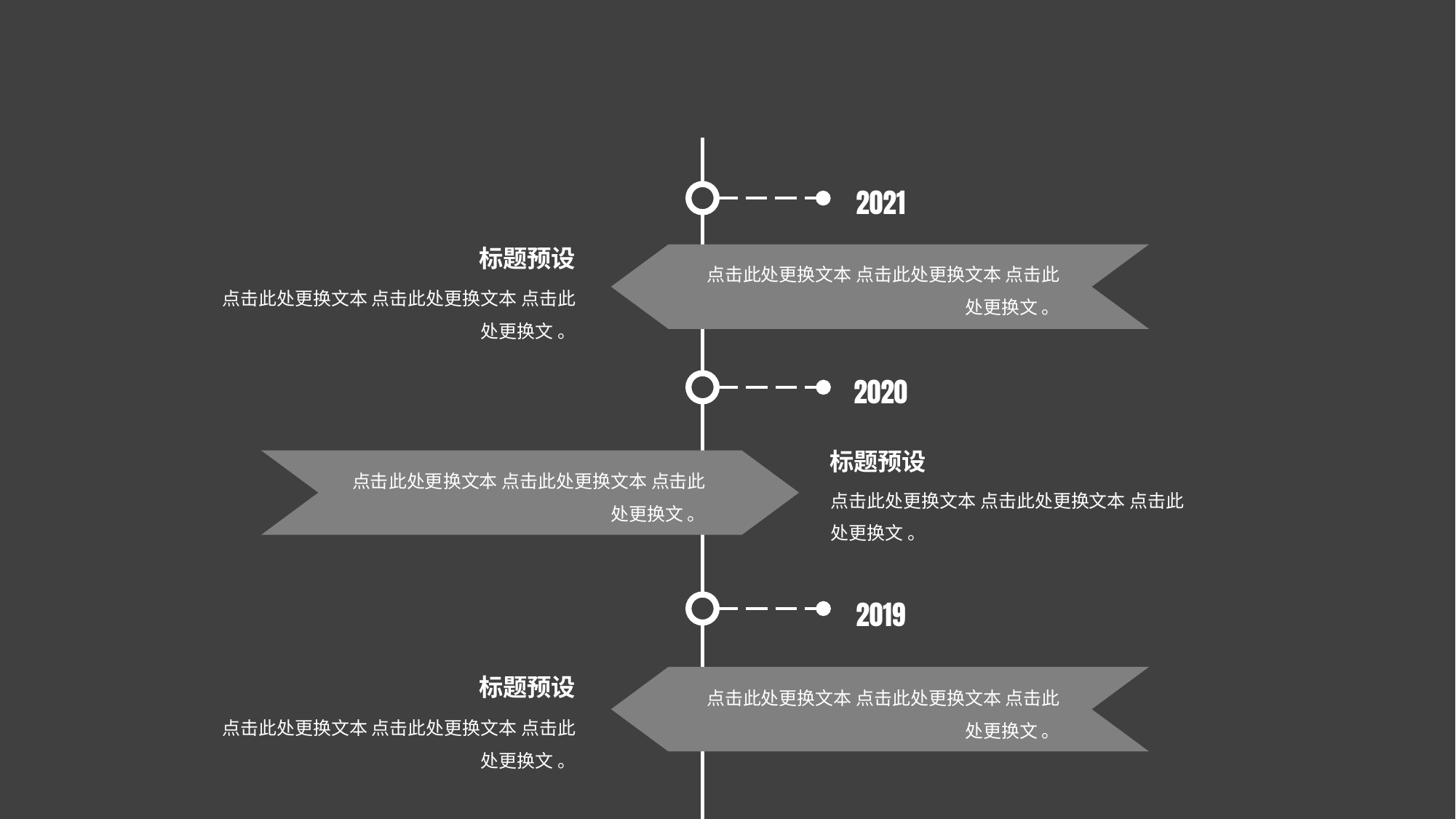

2021

2020

2019

标题预设

点击此处更换文本 点击此处更换文本 点击此处更换文 。
点击此处更换文本 点击此处更换文本 点击此处更换文 。
标题预设

点击此处更换文本 点击此处更换文本 点击此处更换文 。
点击此处更换文本 点击此处更换文本 点击此处更换文 。
标题预设

点击此处更换文本 点击此处更换文本 点击此处更换文 。
点击此处更换文本 点击此处更换文本 点击此处更换文 。